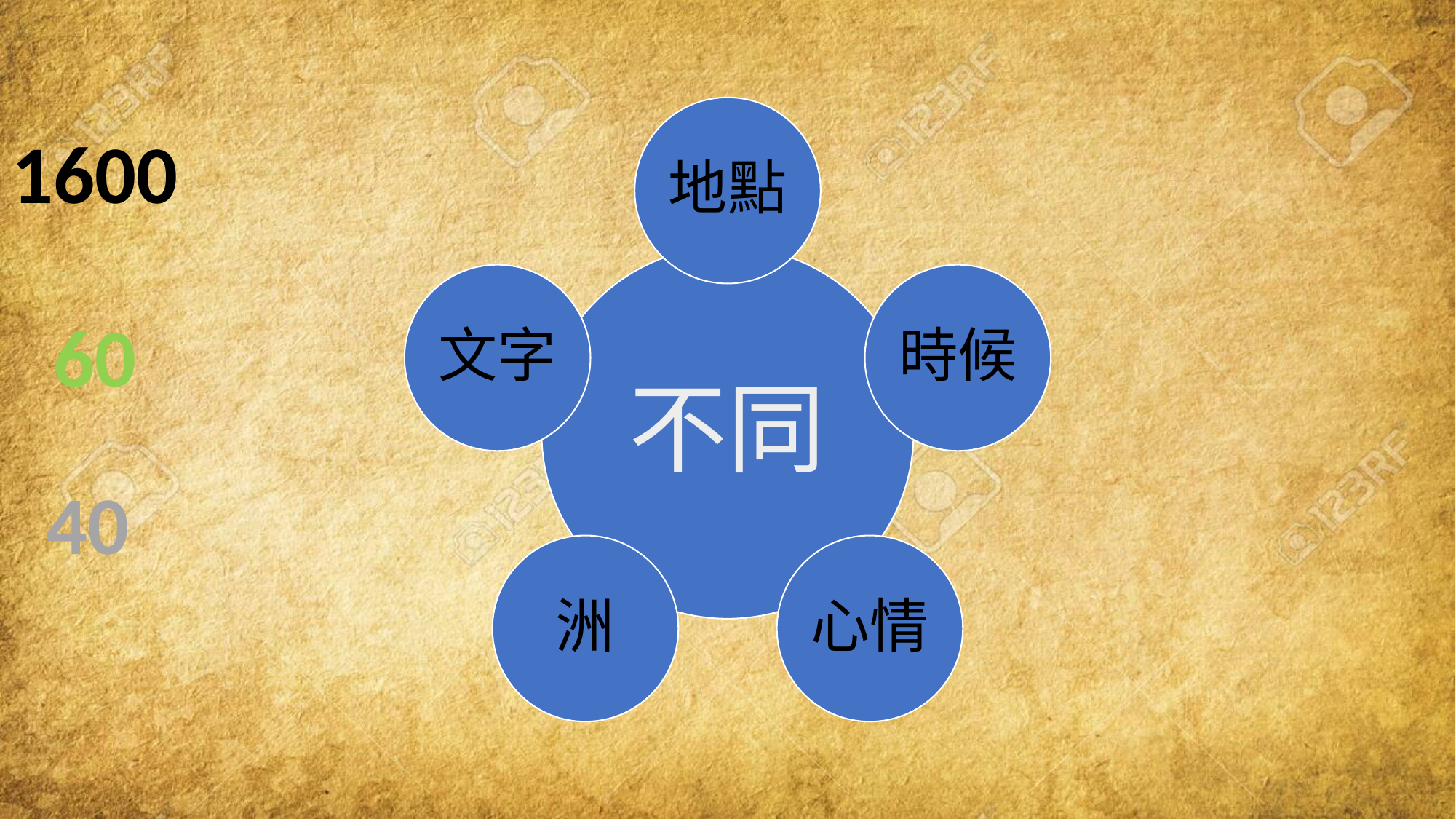

地點
1600
不同
文字
時候
60
40
洲
心情